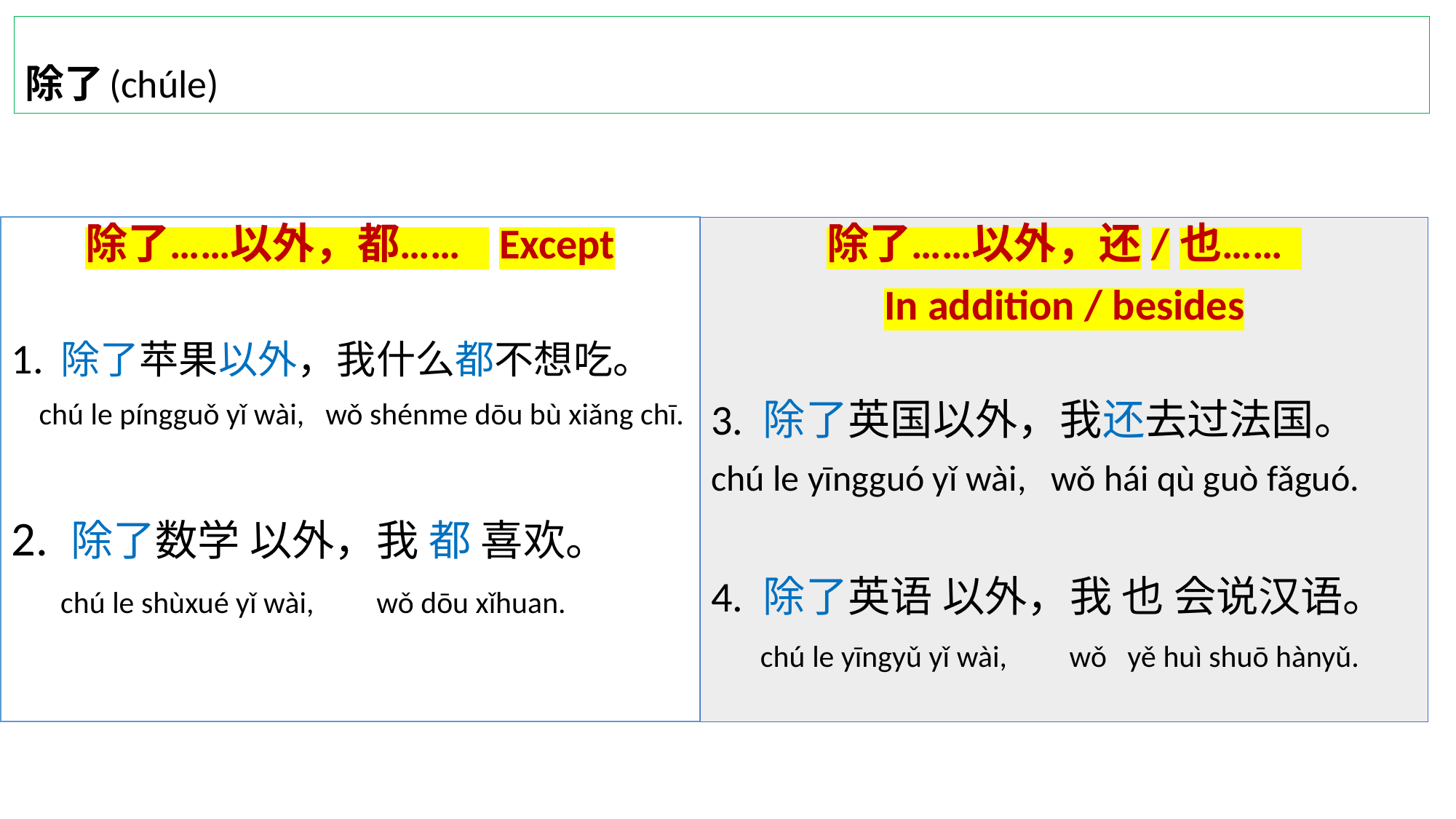

# 除了(chúle)

除了……以外，都……   Except

1. 除了苹果以外，我什么都不想吃。
    chú le píngguǒ yǐ wài,   wǒ shénme dōu bù xiǎng chī.

2. 除了数学 以外，我 都 喜欢。
      chú le shùxué yǐ wài,         wǒ dōu xǐhuan.

除了……以外，还/也……
In addition / besides

3. 除了英国以外，我还去过法国。
chú le yīngguó yǐ wài,   wǒ hái qù guò fǎguó.

4. 除了英语 以外，我 也 会说汉语。
      chú le yīngyǔ yǐ wài,         wǒ   yě huì shuō hànyǔ.